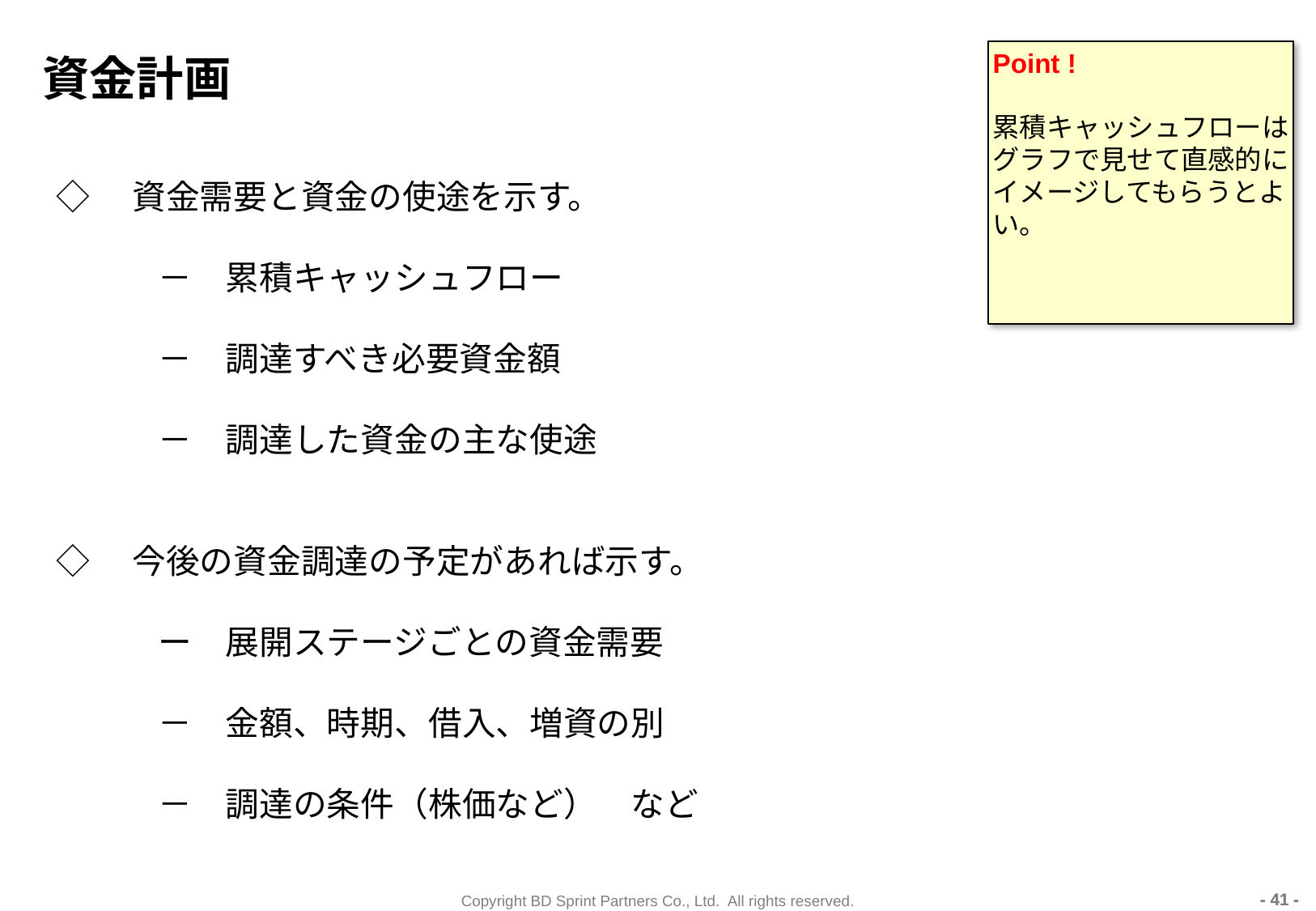

# 資金計画
Point !

累積キャッシュフローはグラフで見せて直感的にイメージしてもらうとよい。

◇　資金需要と資金の使途を示す。

　　　－　累積キャッシュフロー

　　　－　調達すべき必要資金額

　　　－　調達した資金の主な使途

◇　今後の資金調達の予定があれば示す。

　　　ー　展開ステージごとの資金需要

　　　－　金額、時期、借入、増資の別

　　　－　調達の条件（株価など）　など